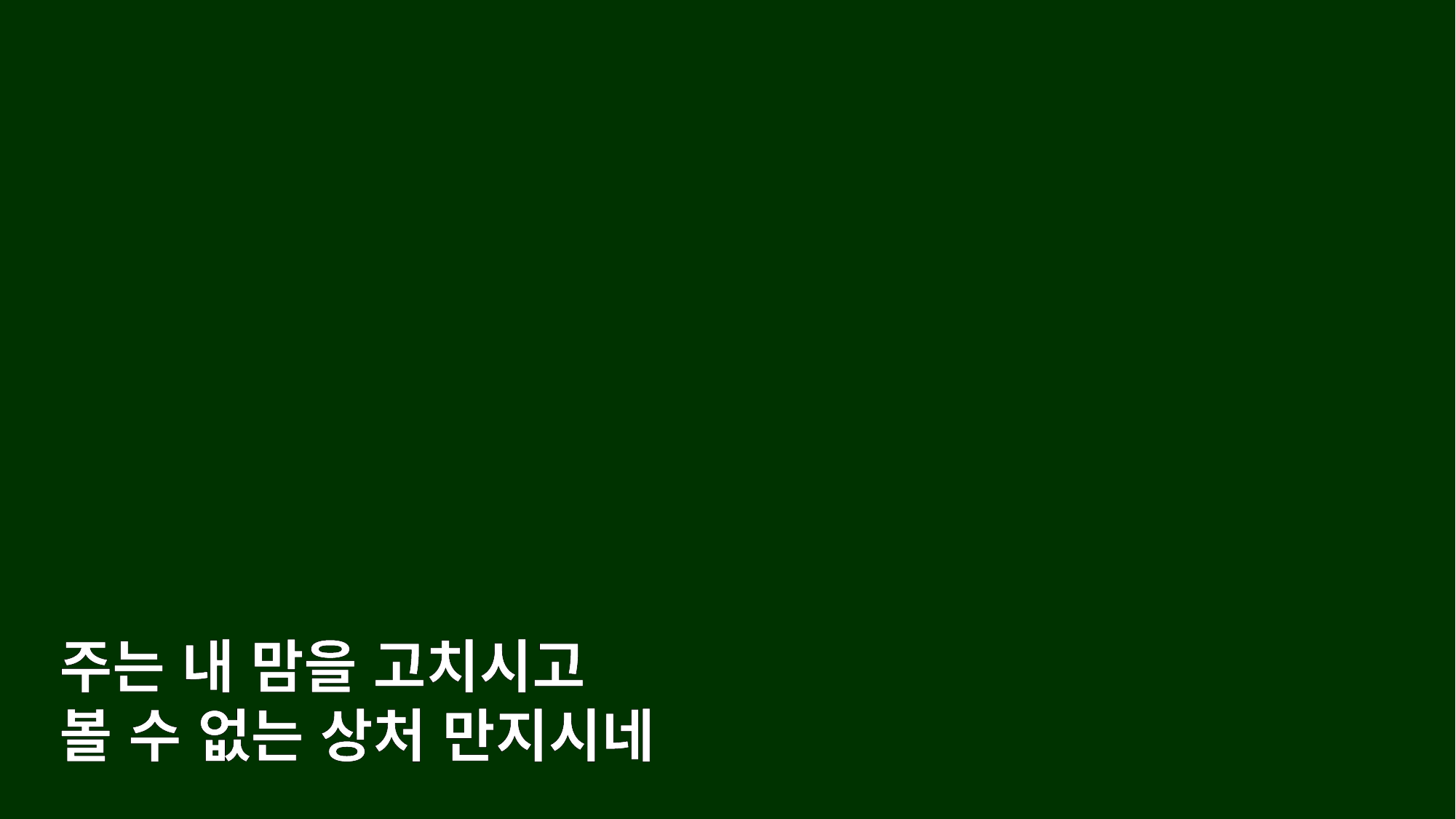

주는 내 맘을 고치시고
볼 수 없는 상처 만지시네